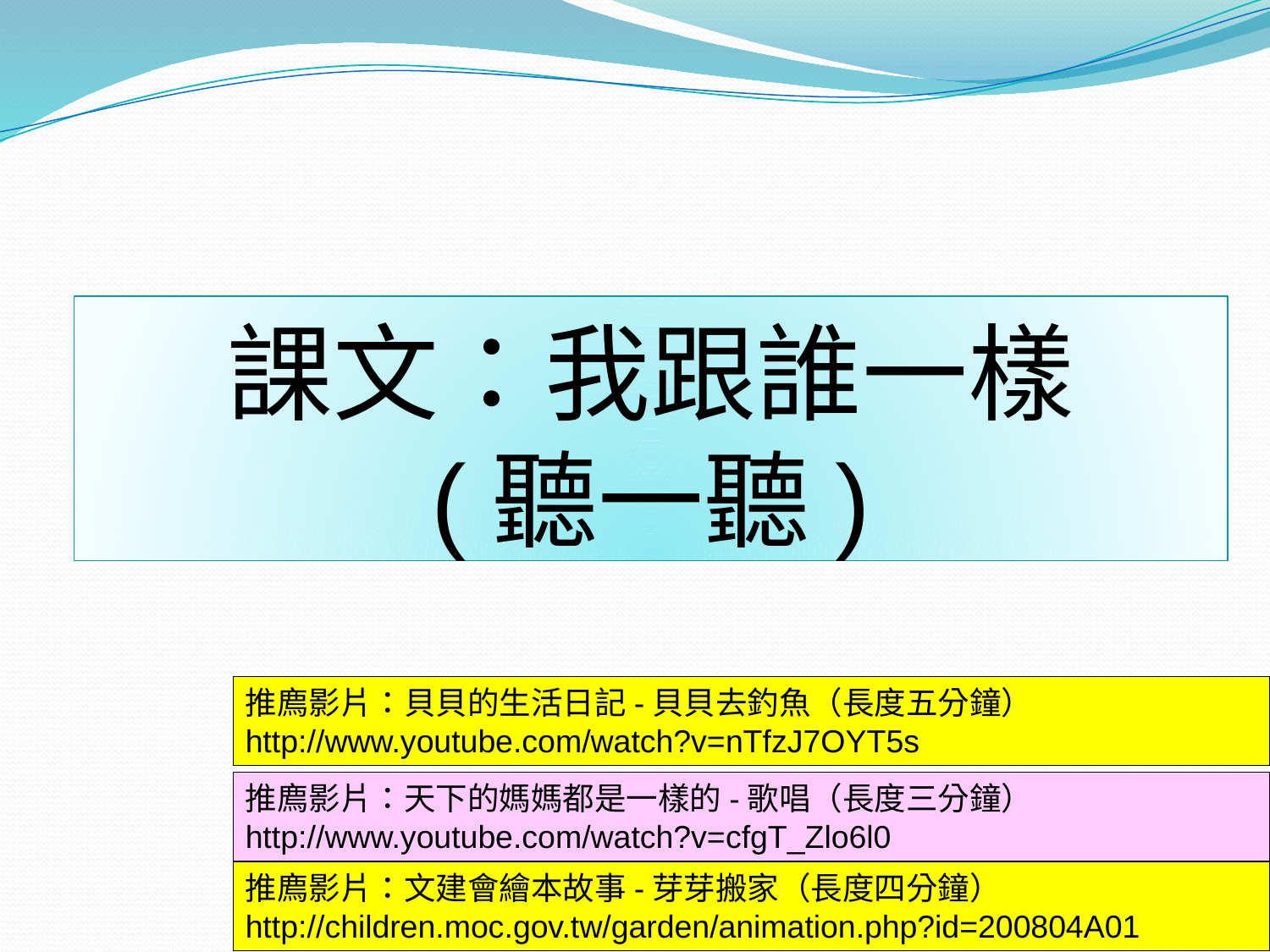

# 課文：我跟誰一樣 (聽一聽)
推廌影片：貝貝的生活日記-貝貝去釣魚（長度五分鐘） http://www.youtube.com/watch?v=nTfzJ7OYT5s
推廌影片：天下的媽媽都是一樣的-歌唱（長度三分鐘） http://www.youtube.com/watch?v=cfgT_Zlo6l0
推廌影片：文建會繪本故事-芽芽搬家（長度四分鐘） http://children.moc.gov.tw/garden/animation.php?id=200804A01